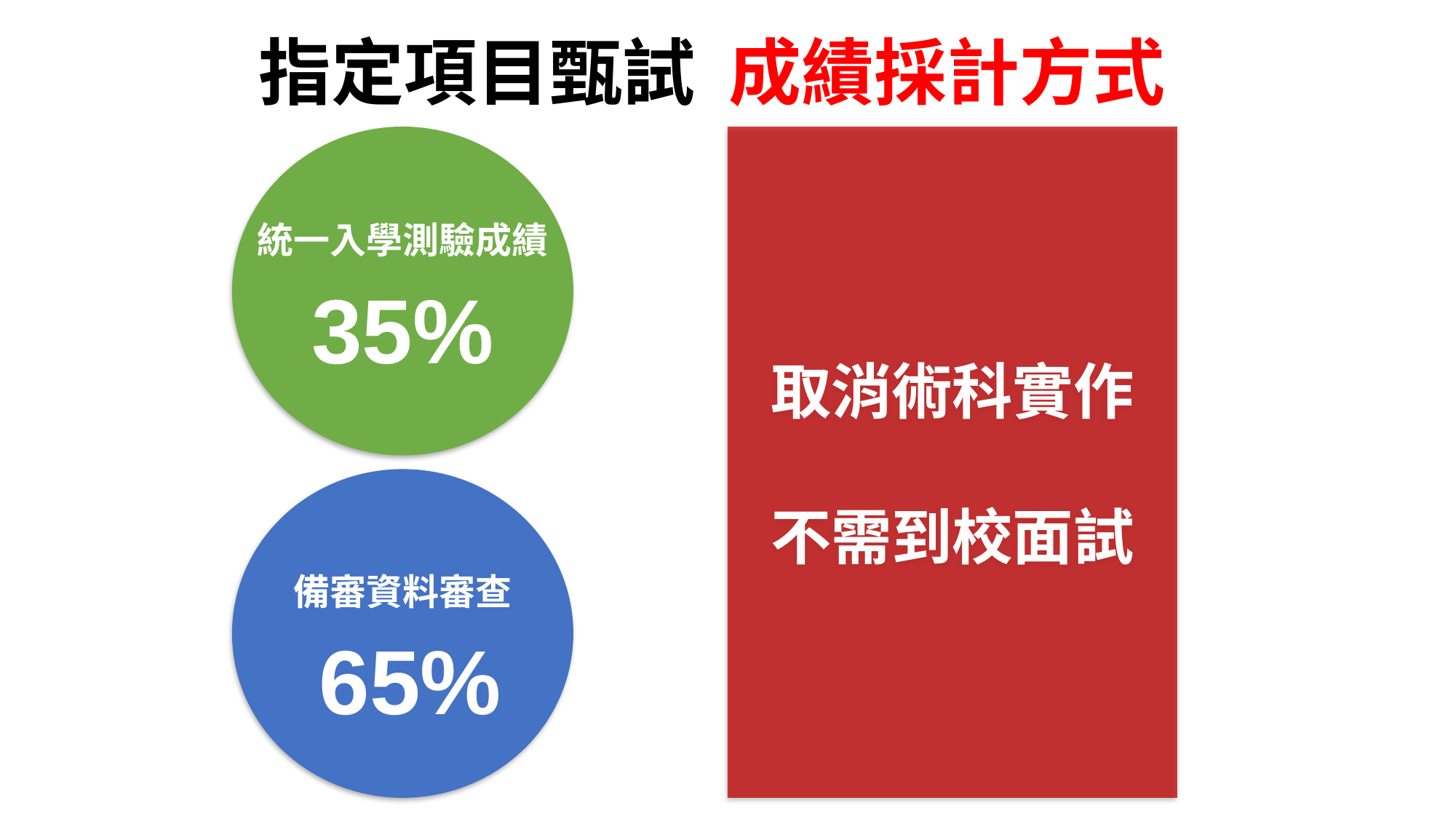

指定項目甄試  成績採計方式

統一入學測驗成績
35%
取消術科實作

不需到校面試

備審資料審查
65%